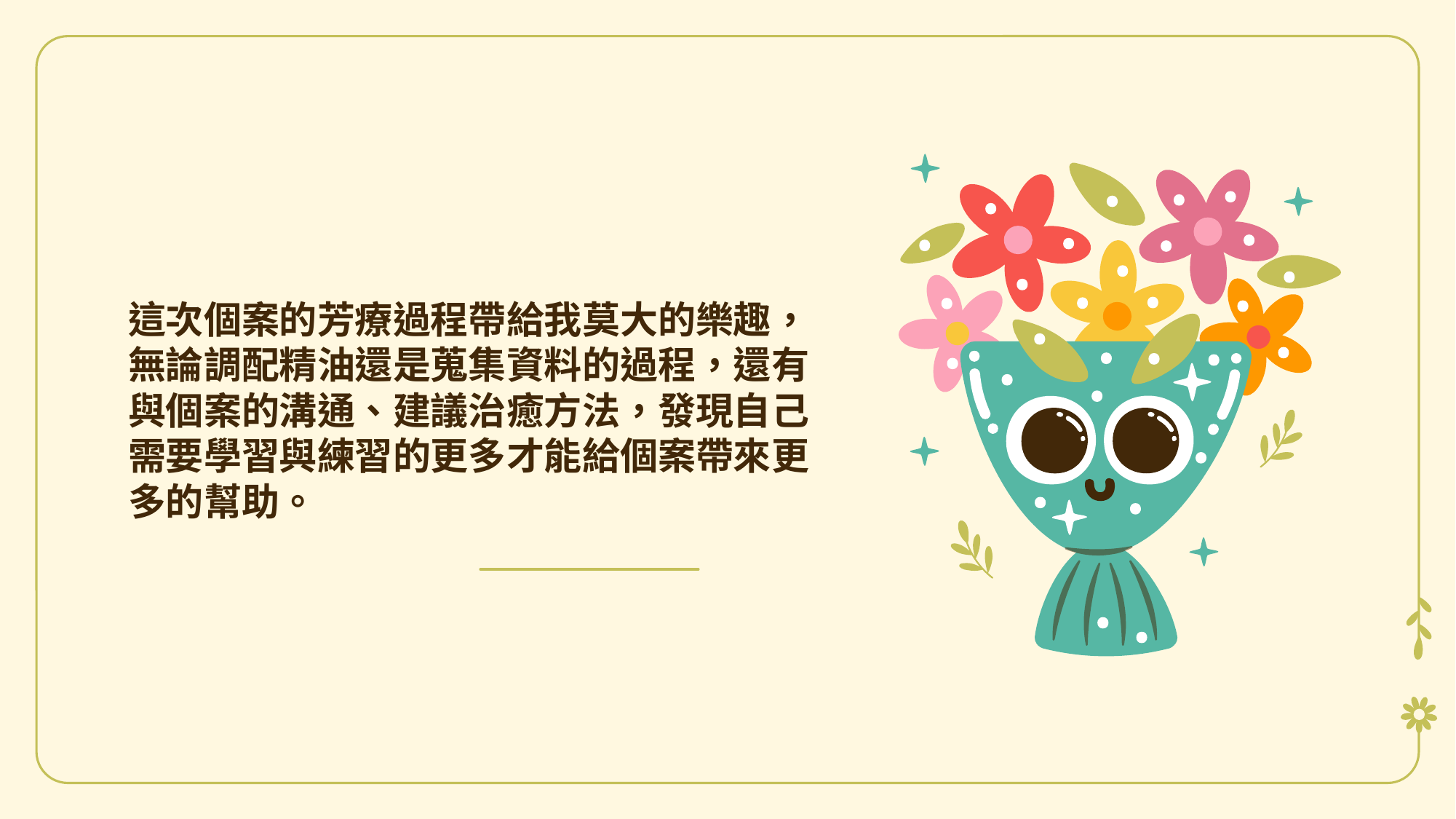

# 這次個案的芳療過程帶給我莫大的樂趣，無論調配精油還是蒐集資料的過程，還有與個案的溝通、建議治癒方法，發現自己需要學習與練習的更多才能給個案帶來更多的幫助。